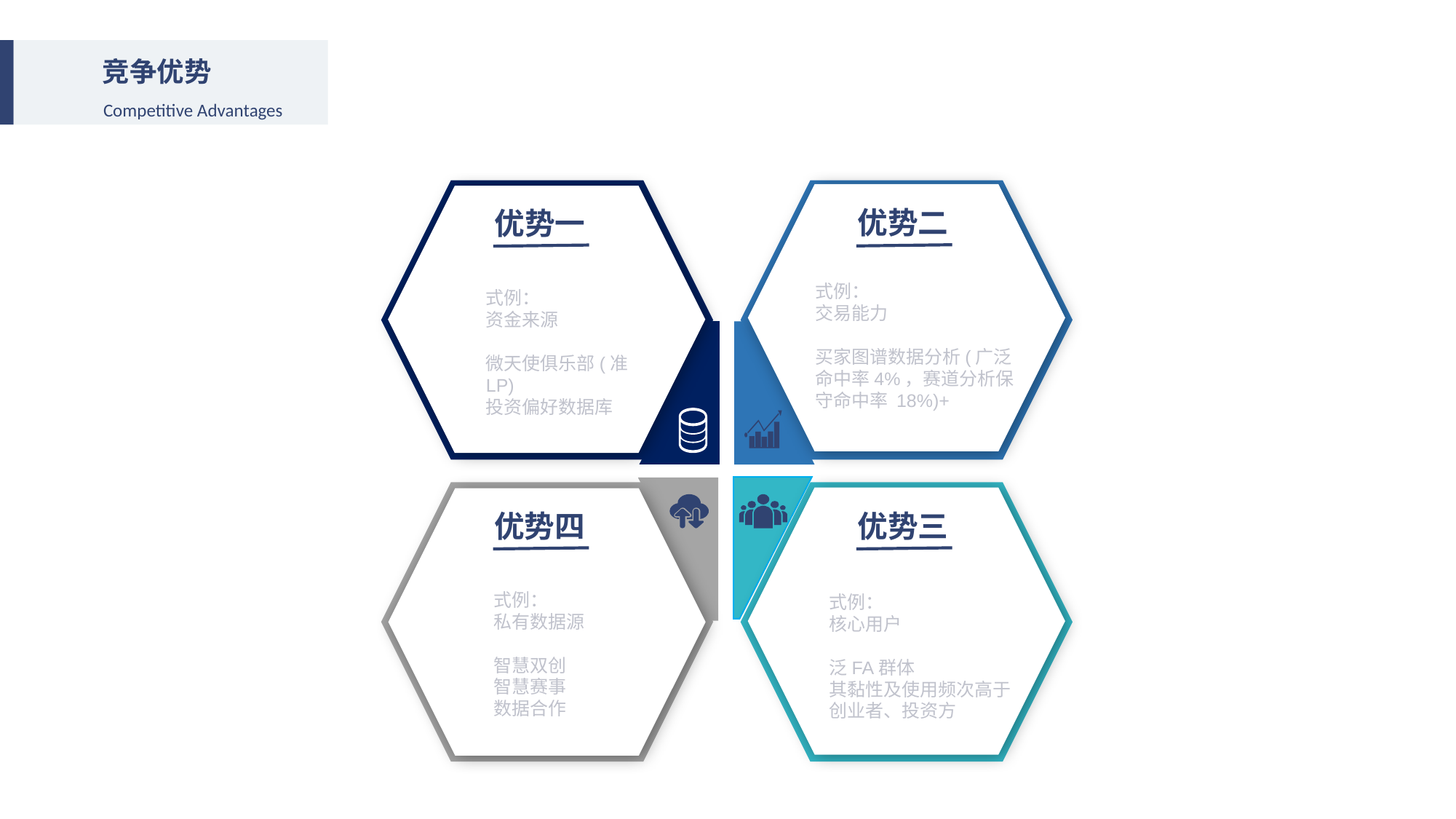

竞争优势
Competitive Advantages

优势二
优势一

优势四
优势三
式例：
交易能力

买家图谱数据分析(广泛命中率4%，赛道分析保守命中率 18%)+
式例：
资金来源

微天使俱乐部(准LP)
投资偏好数据库
式例：
私有数据源

智慧双创
智慧赛事
数据合作
式例：
核心用户

泛FA群体
其黏性及使用频次高于创业者、投资方